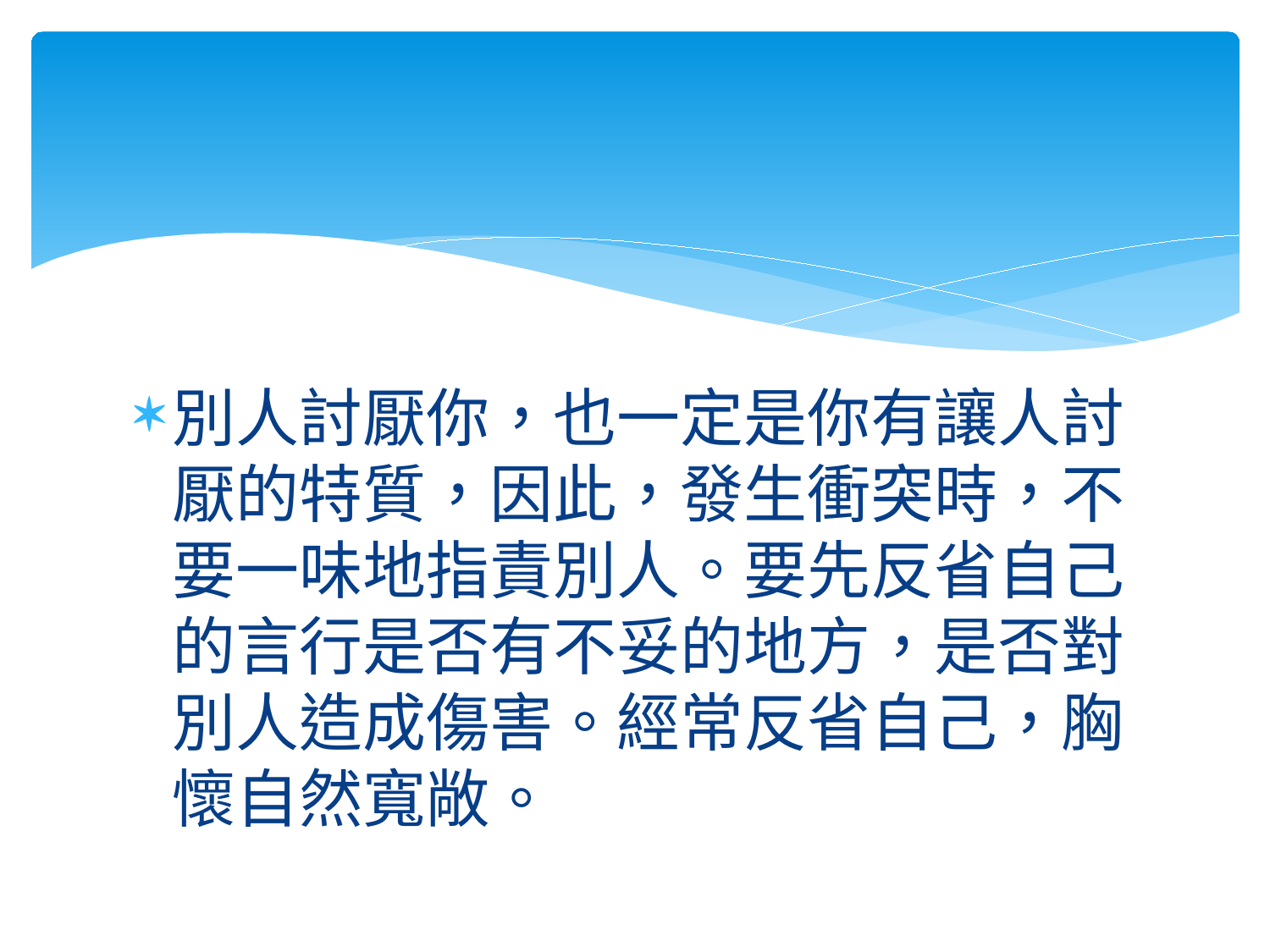

#
別人討厭你，也一定是你有讓人討厭的特質，因此，發生衝突時，不要一味地指責別人。要先反省自己的言行是否有不妥的地方，是否對別人造成傷害。經常反省自己，胸懷自然寬敞。